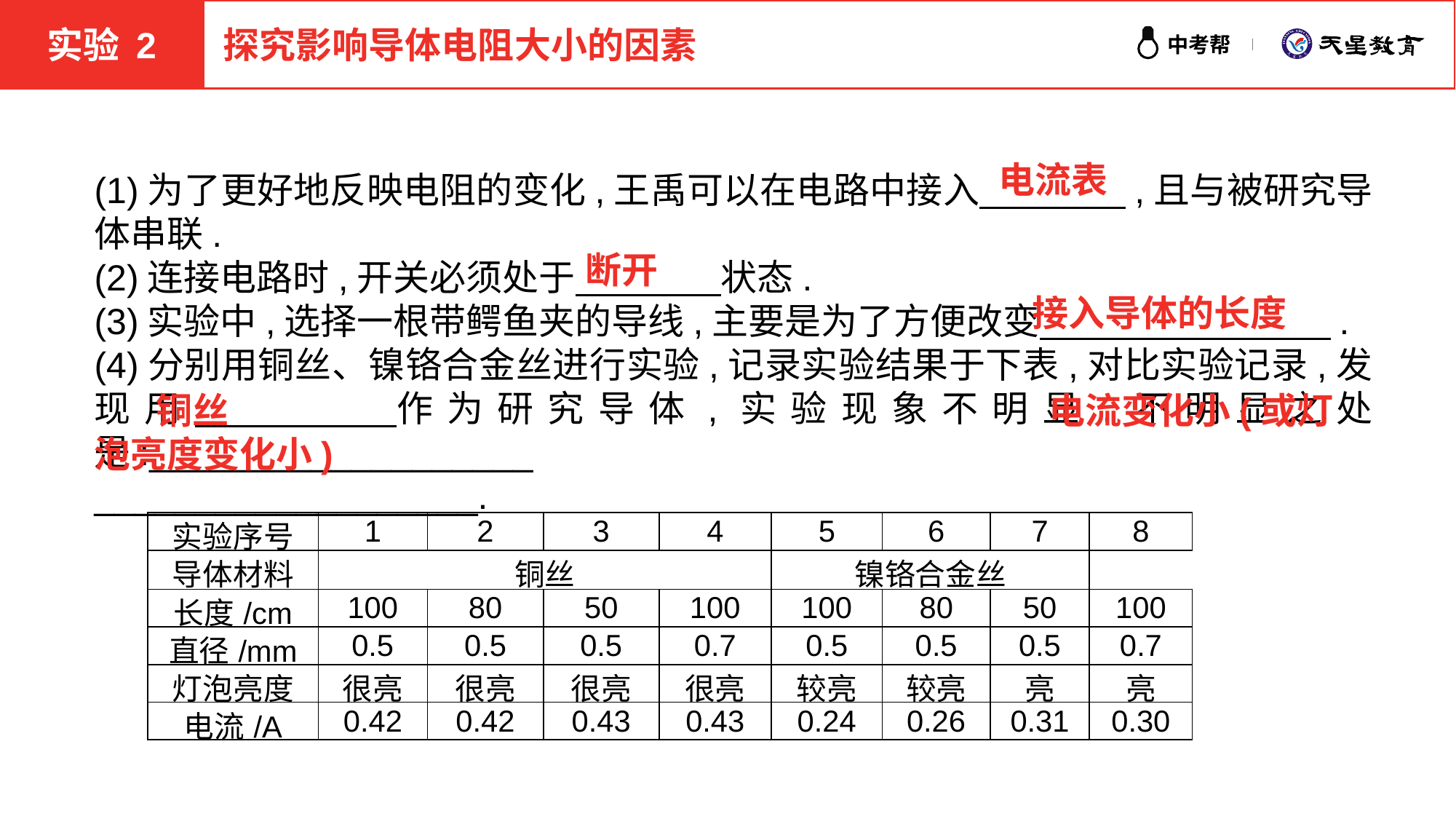

实验 2
探究影响导体电阻大小的因素
电流表
(1)为了更好地反映电阻的变化,王禹可以在电路中接入　　　　,且与被研究导体串联.
(2)连接电路时,开关必须处于　　　　状态.
(3)实验中,选择一根带鳄鱼夹的导线,主要是为了方便改变　　　　　　　　.
(4)分别用铜丝、镍铬合金丝进行实验,记录实验结果于下表,对比实验记录,发现用　　　　作为研究导体,实验现象不明显.不明显之处是:___________________
___________________.
断开
接入导体的长度
铜丝
电流变化小(或灯
泡亮度变化小)
| 实验序号 | 1 | 2 | 3 | 4 | 5 | 6 | 7 | 8 |
| --- | --- | --- | --- | --- | --- | --- | --- | --- |
| 导体材料 | 铜丝 |  |  |  | 镍铬合金丝 |  |  |  |
| 长度/cm | 100 | 80 | 50 | 100 | 100 | 80 | 50 | 100 |
| 直径/mm | 0.5 | 0.5 | 0.5 | 0.7 | 0.5 | 0.5 | 0.5 | 0.7 |
| 灯泡亮度 | 很亮 | 很亮 | 很亮 | 很亮 | 较亮 | 较亮 | 亮 | 亮 |
| 电流/A | 0.42 | 0.42 | 0.43 | 0.43 | 0.24 | 0.26 | 0.31 | 0.30 |